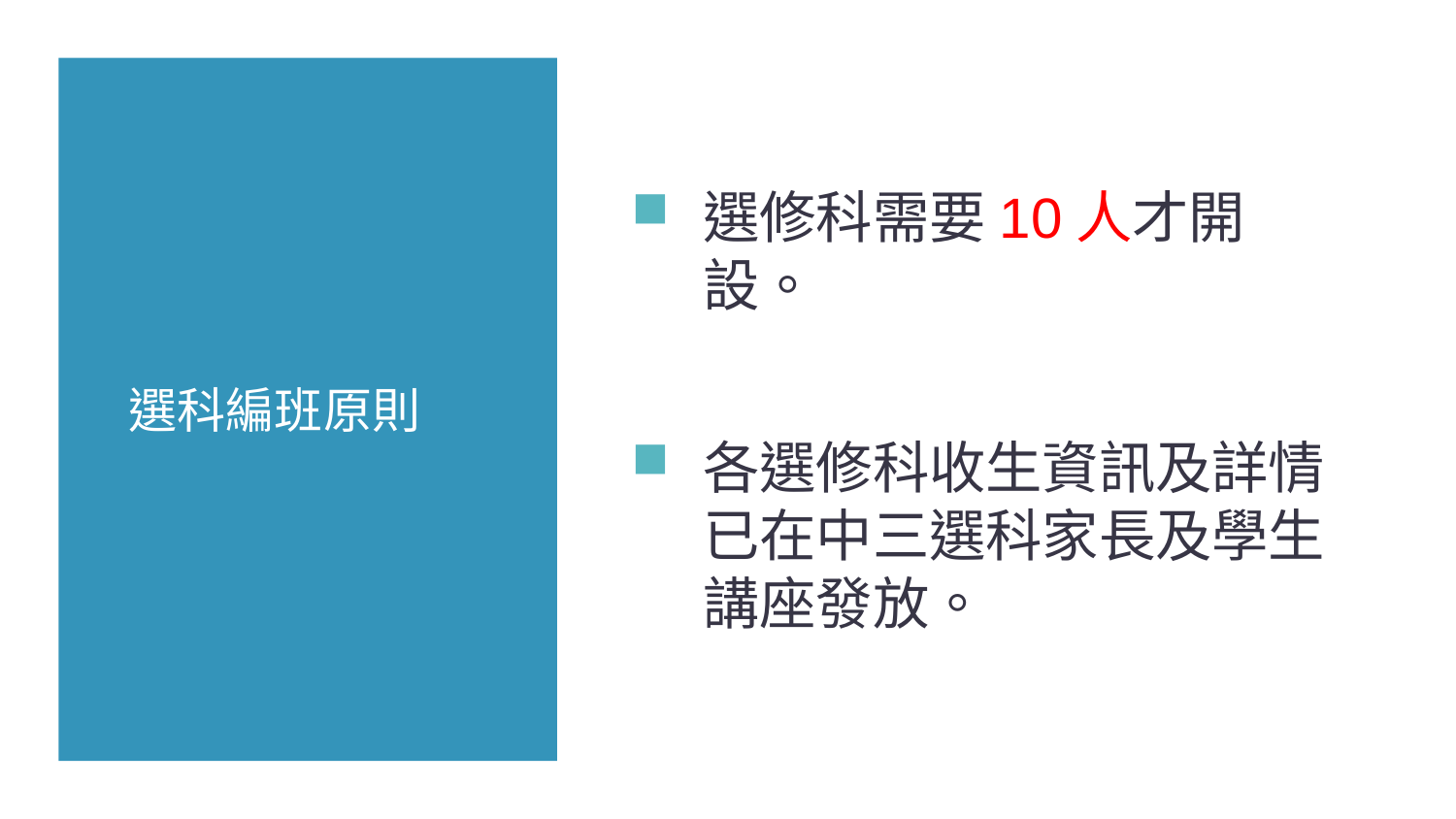

選科編班原則
選修科需要10人才開設。

各選修科收生資訊及詳情已在中三選科家長及學生講座發放。